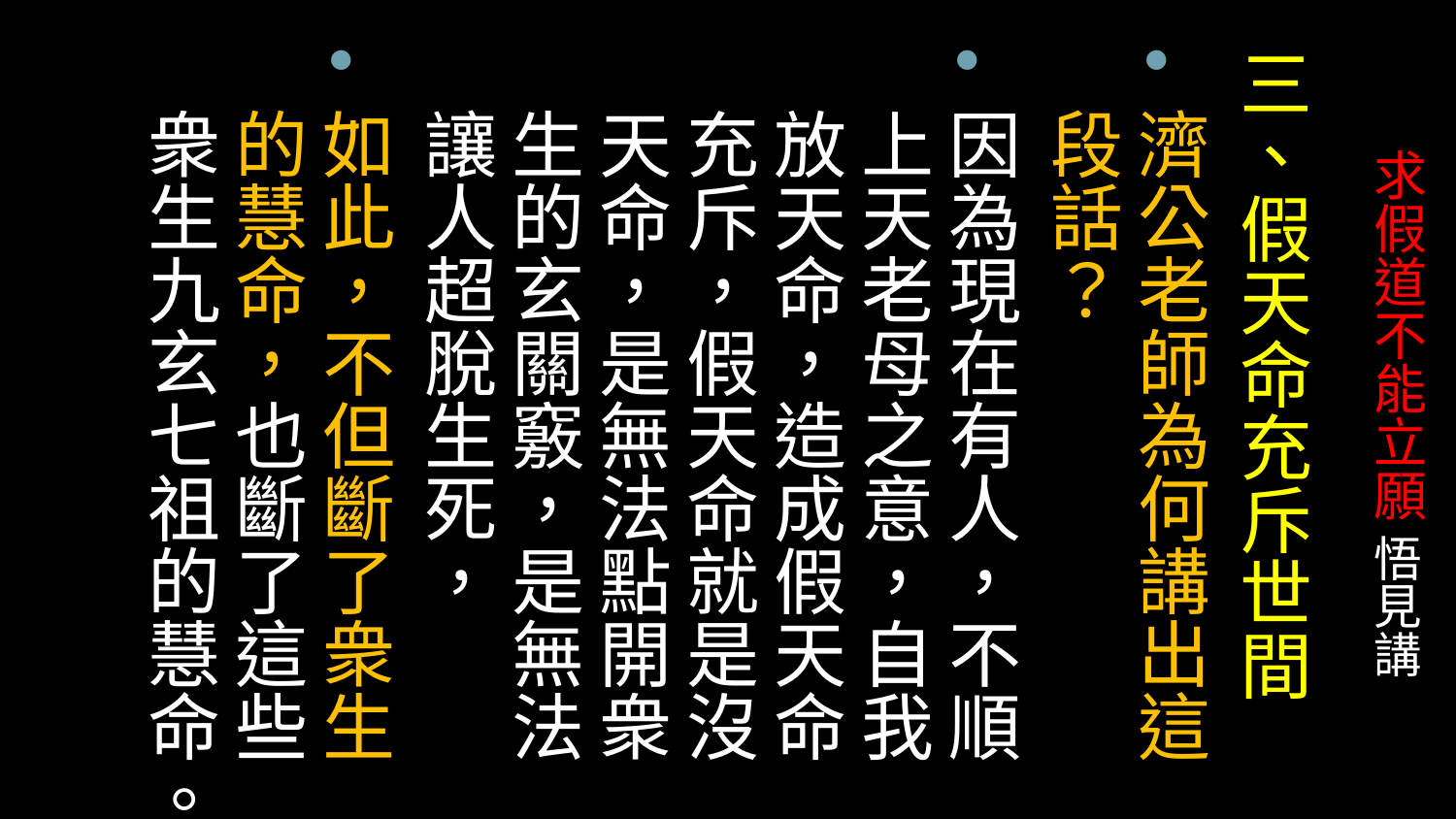

三、假天命充斥世間
濟公老師為何講出這段話？
因為現在有人，不順上天老母之意，自我放天命，造成假天命充斥，假天命就是沒天命，是無法點開衆生的玄關竅，是無法讓人超脫生死，
如此，不但斷了衆生的慧命，也斷了這些衆生九玄七祖的慧命。

# 求假道不能立願 悟見講